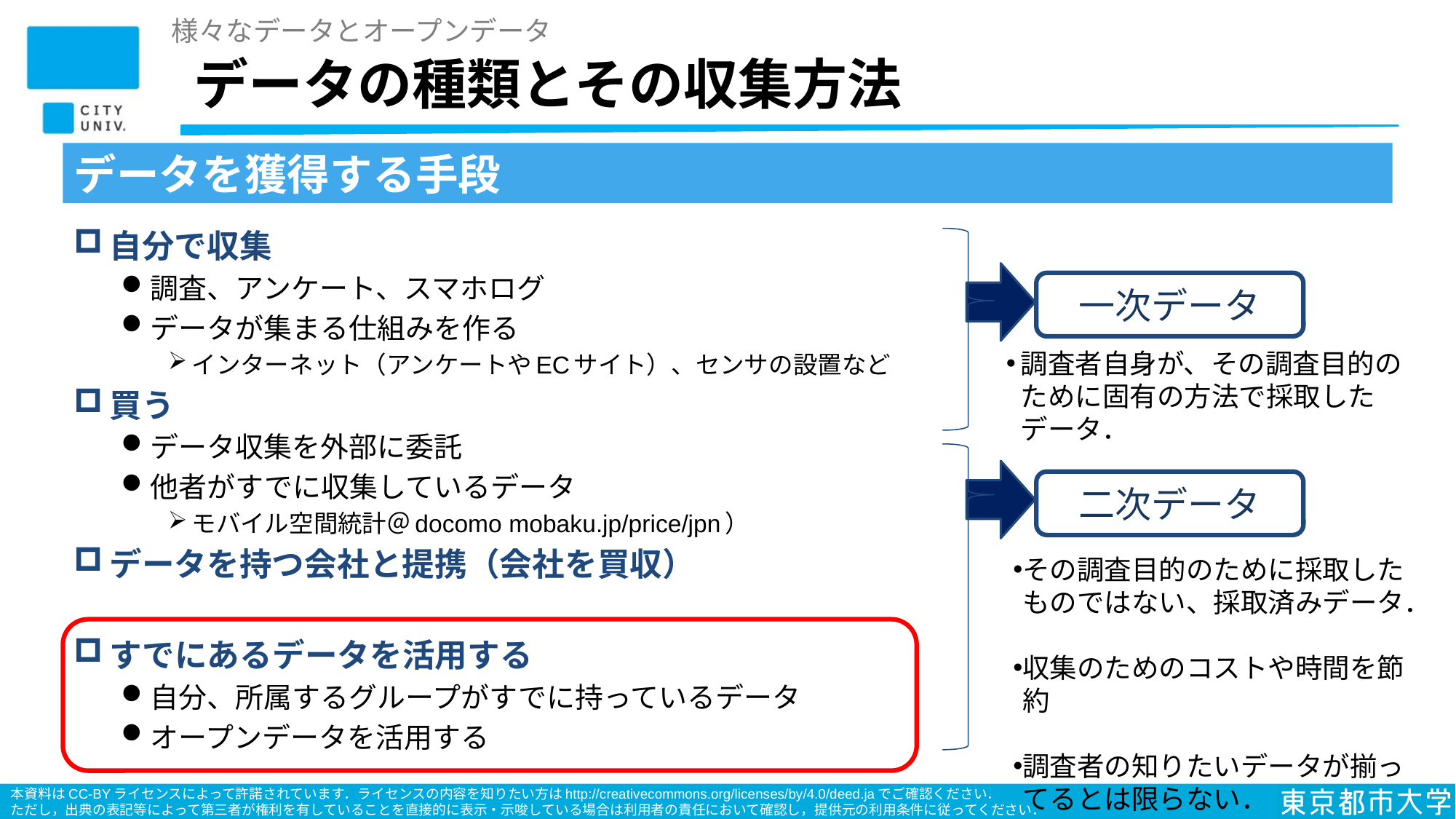

様々なデータとオープンデータ
# データの種類とその収集方法
データを獲得する手段
自分で収集
調査、アンケート、スマホログ
データが集まる仕組みを作る
インターネット（アンケートやECサイト）、センサの設置など
買う
データ収集を外部に委託
他者がすでに収集しているデータ
モバイル空間統計＠docomo mobaku.jp/price/jpn）
データを持つ会社と提携（会社を買収）

すでにあるデータを活用する
自分、所属するグループがすでに持っているデータ
オープンデータを活用する

一次データ
調査者自身が、その調査目的のために固有の方法で採取したデータ．

二次データ
その調査目的のために採取したものではない、採取済みデータ．

収集のためのコストや時間を節約

調査者の知りたいデータが揃ってるとは限らない．